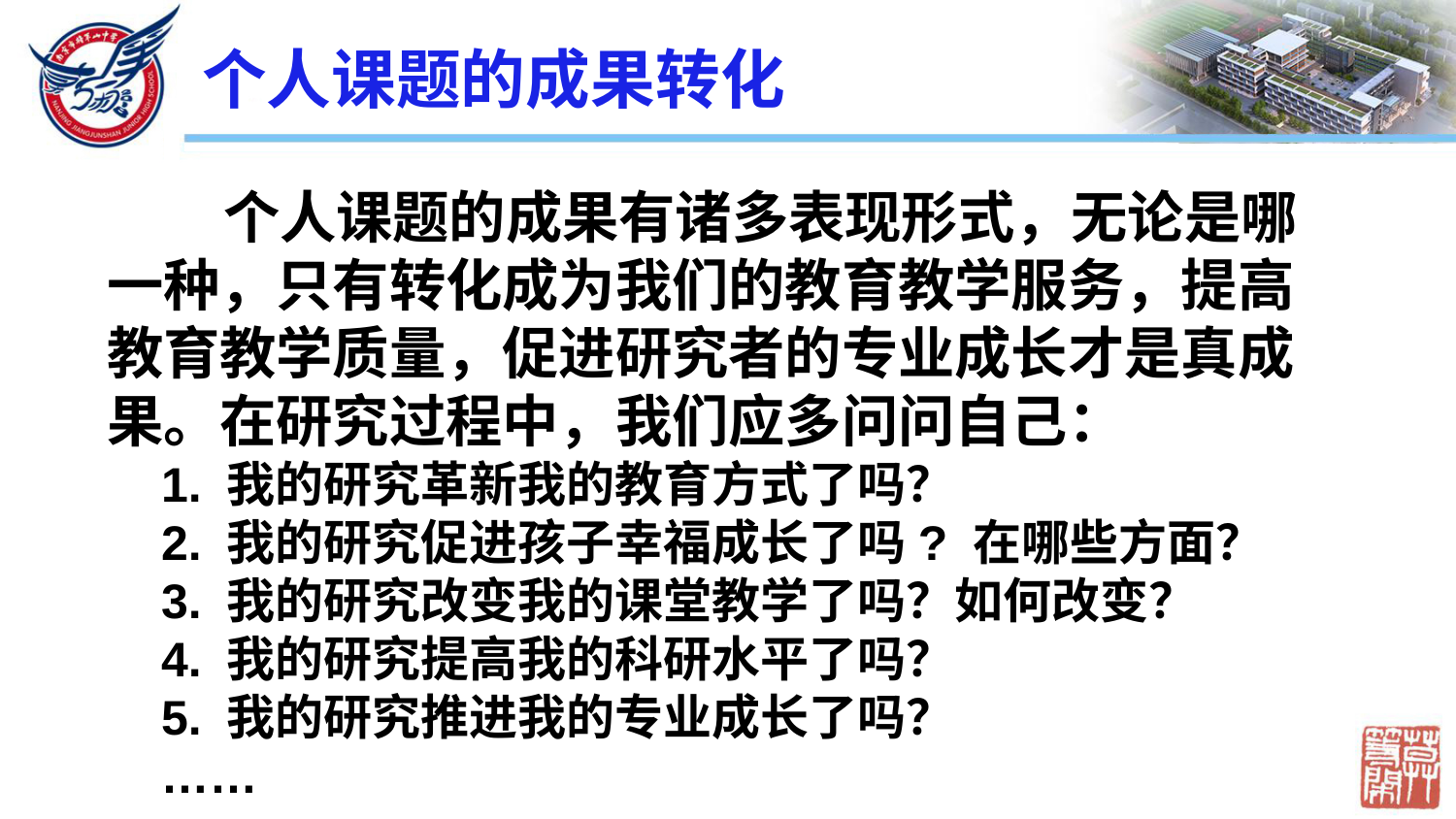

个人课题的成果转化
        个人课题的成果有诸多表现形式，无论是哪一种，只有转化成为我们的教育教学服务，提高教育教学质量，促进研究者的专业成长才是真成果。在研究过程中，我们应多问问自己：
    1. 我的研究革新我的教育方式了吗？
    2. 我的研究促进孩子幸福成长了吗? 在哪些方面？
    3. 我的研究改变我的课堂教学了吗？如何改变？
    4. 我的研究提高我的科研水平了吗？
    5. 我的研究推进我的专业成长了吗？
    ……